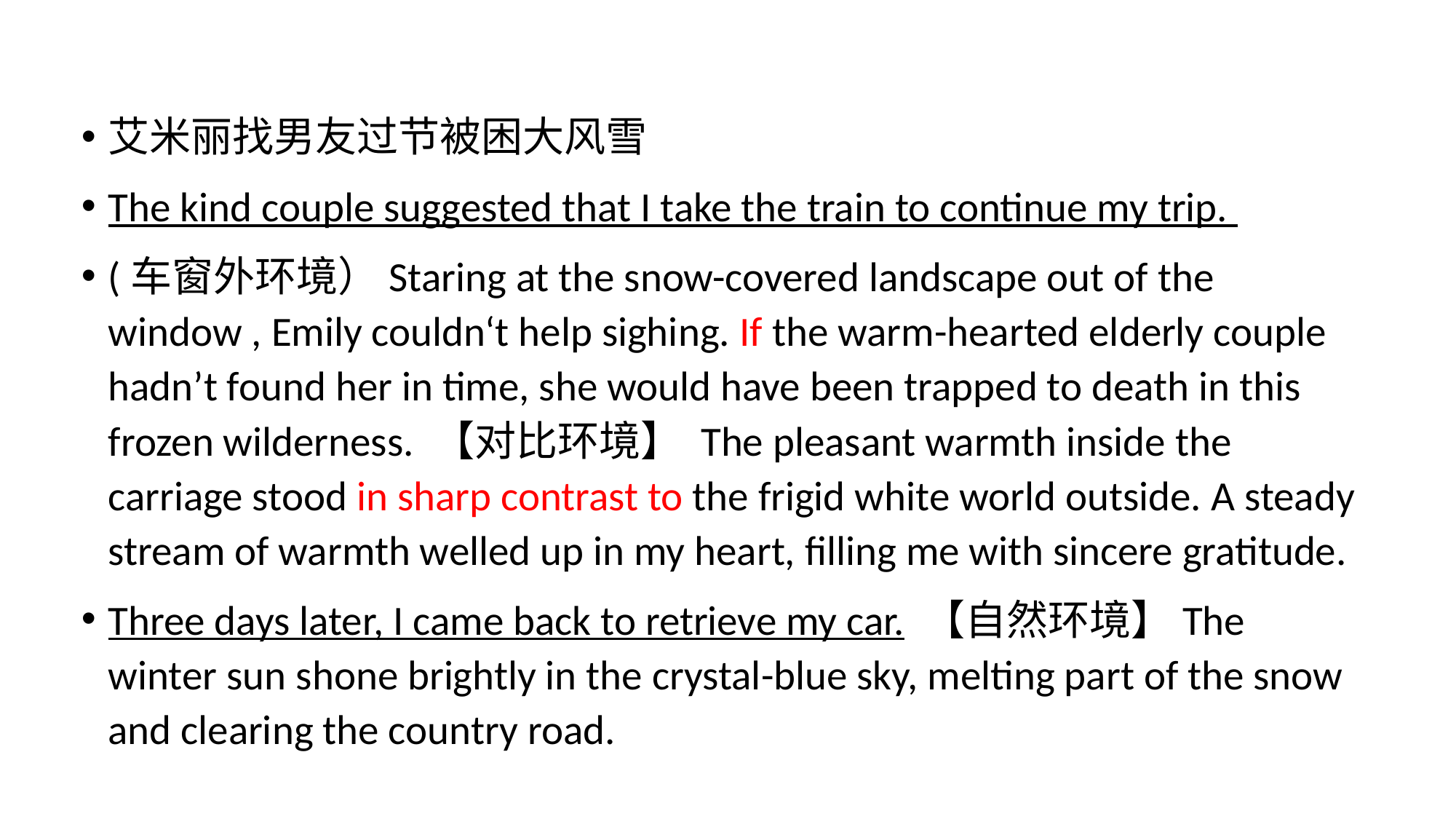

#
艾米丽找男友过节被困大风雪
The kind couple suggested that I take the train to continue my trip.
(车窗外环境）Staring at the snow-covered landscape out of the window , Emily couldn‘t help sighing. If the warm-hearted elderly couple hadn’t found her in time, she would have been trapped to death in this frozen wilderness. 【对比环境】 The pleasant warmth inside the carriage stood in sharp contrast to the frigid white world outside. A steady stream of warmth welled up in my heart, filling me with sincere gratitude.
Three days later, I came back to retrieve my car. 【自然环境】The winter sun shone brightly in the crystal-blue sky, melting part of the snow and clearing the country road.